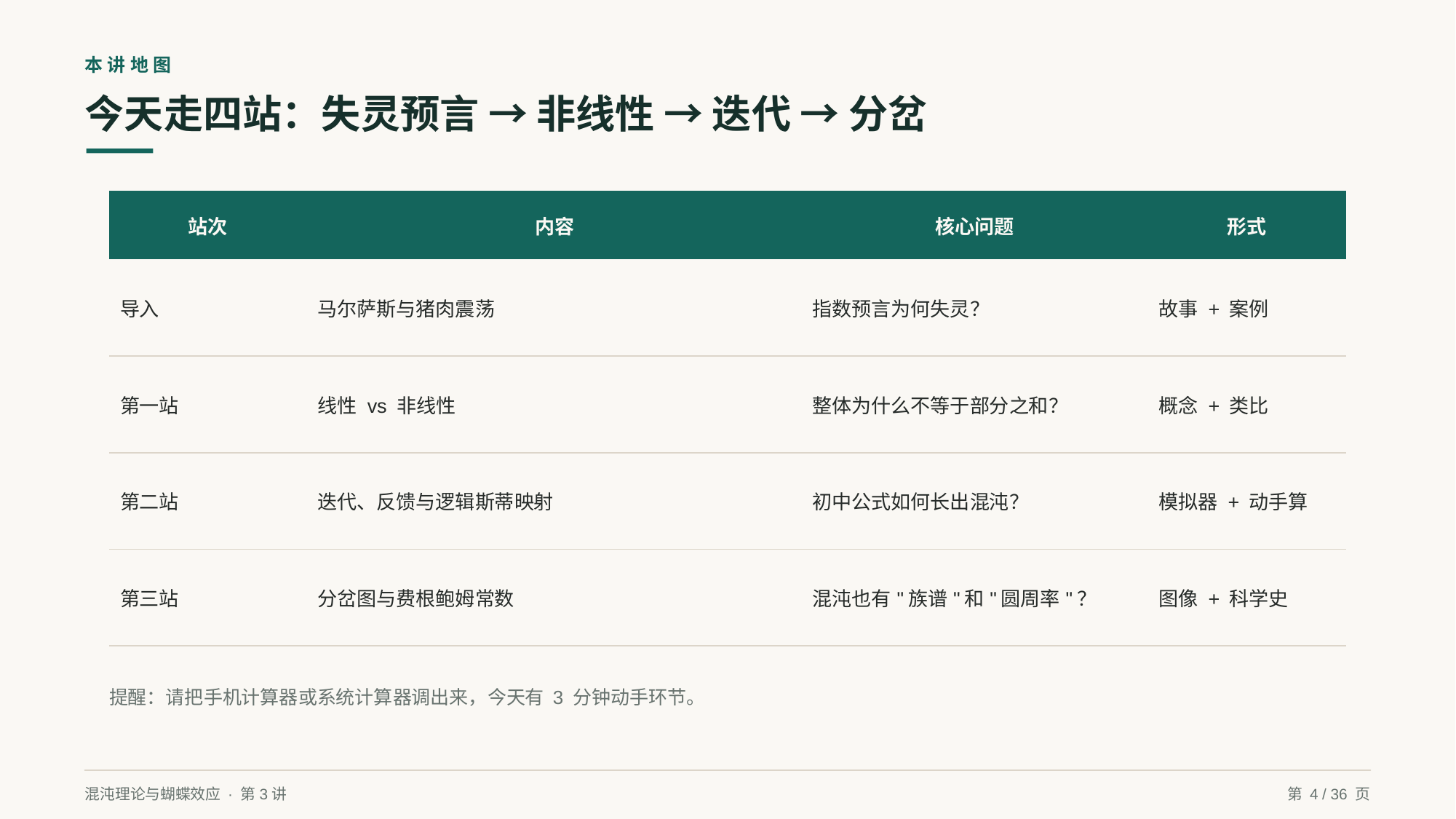

本讲地图
今天走四站：失灵预言 → 非线性 → 迭代 → 分岔

| 站次 | 内容 | 核心问题 | 形式 |
| --- | --- | --- | --- |
| 导入 | 马尔萨斯与猪肉震荡 | 指数预言为何失灵？ | 故事 + 案例 |
| 第一站 | 线性 vs 非线性 | 整体为什么不等于部分之和？ | 概念 + 类比 |
| 第二站 | 迭代、反馈与逻辑斯蒂映射 | 初中公式如何长出混沌？ | 模拟器 + 动手算 |
| 第三站 | 分岔图与费根鲍姆常数 | 混沌也有"族谱"和"圆周率"？ | 图像 + 科学史 |
提醒：请把手机计算器或系统计算器调出来，今天有 3 分钟动手环节。

混沌理论与蝴蝶效应 · 第3讲
第 4 / 36 页